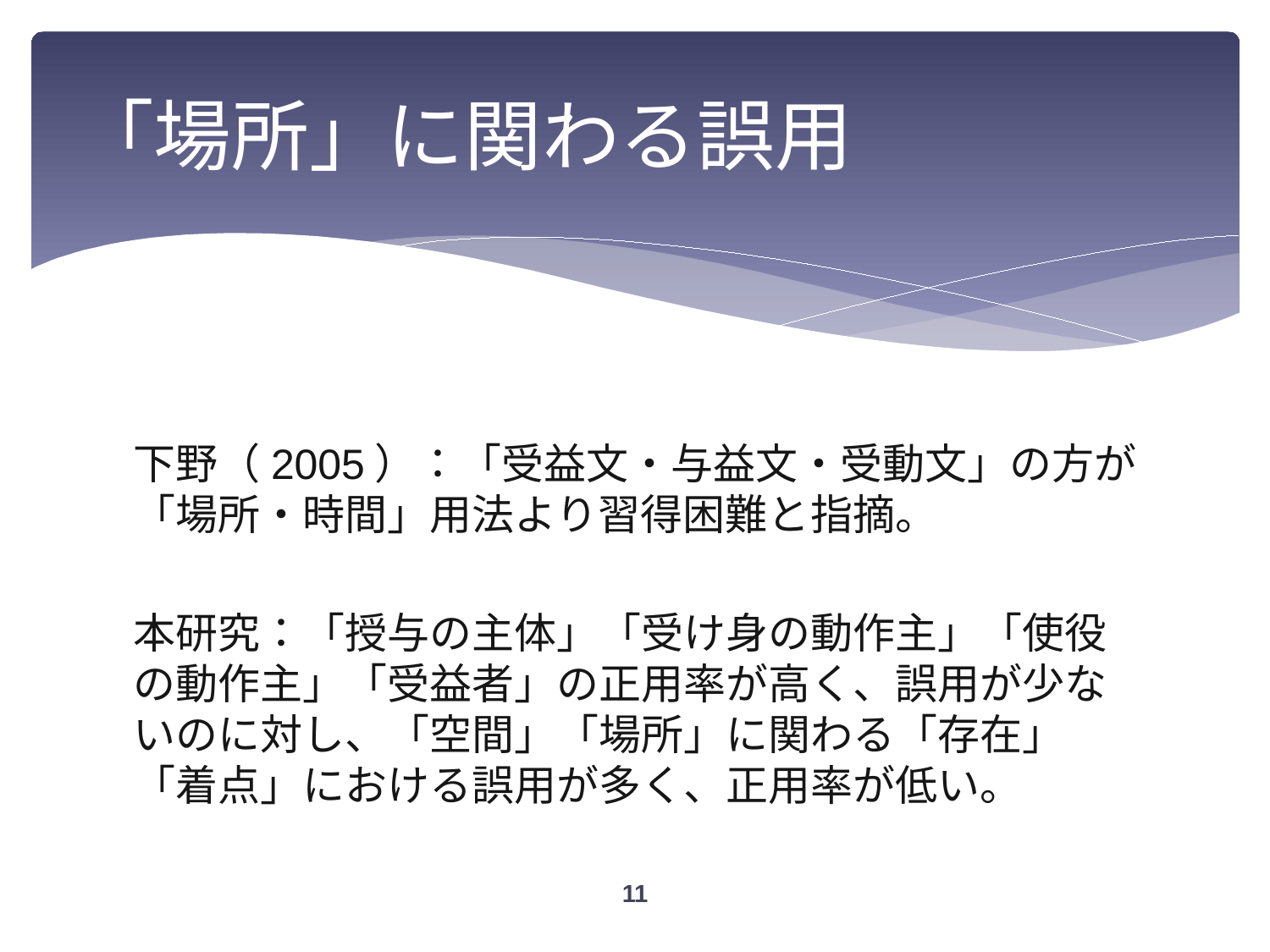

# 「場所」に関わる誤用

下野（2005）：「受益文・与益文・受動文」の方が「場所・時間」用法より習得困難と指摘。

本研究：「授与の主体」「受け身の動作主」「使役の動作主」「受益者」の正用率が高く、誤用が少ないのに対し、「空間」「場所」に関わる「存在」「着点」における誤用が多く、正用率が低い。
11